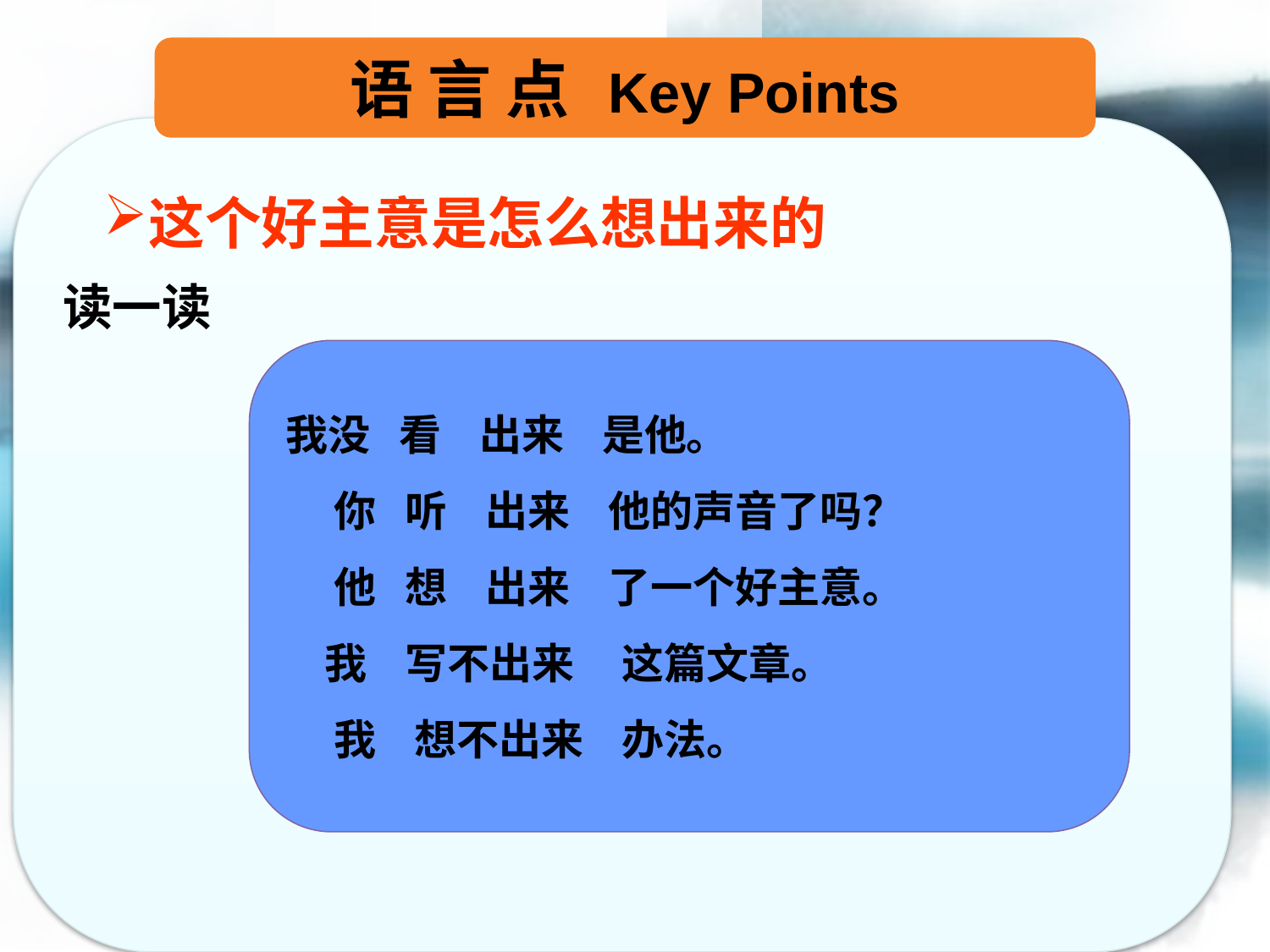

语 言 点  Key Points

这个好主意是怎么想出来的
读一读

我没   看    出来    是他。
    你   听    出来    他的声音了吗？
    他   想    出来    了一个好主意。
   我    写不出来     这篇文章。
    我    想不出来    办法。